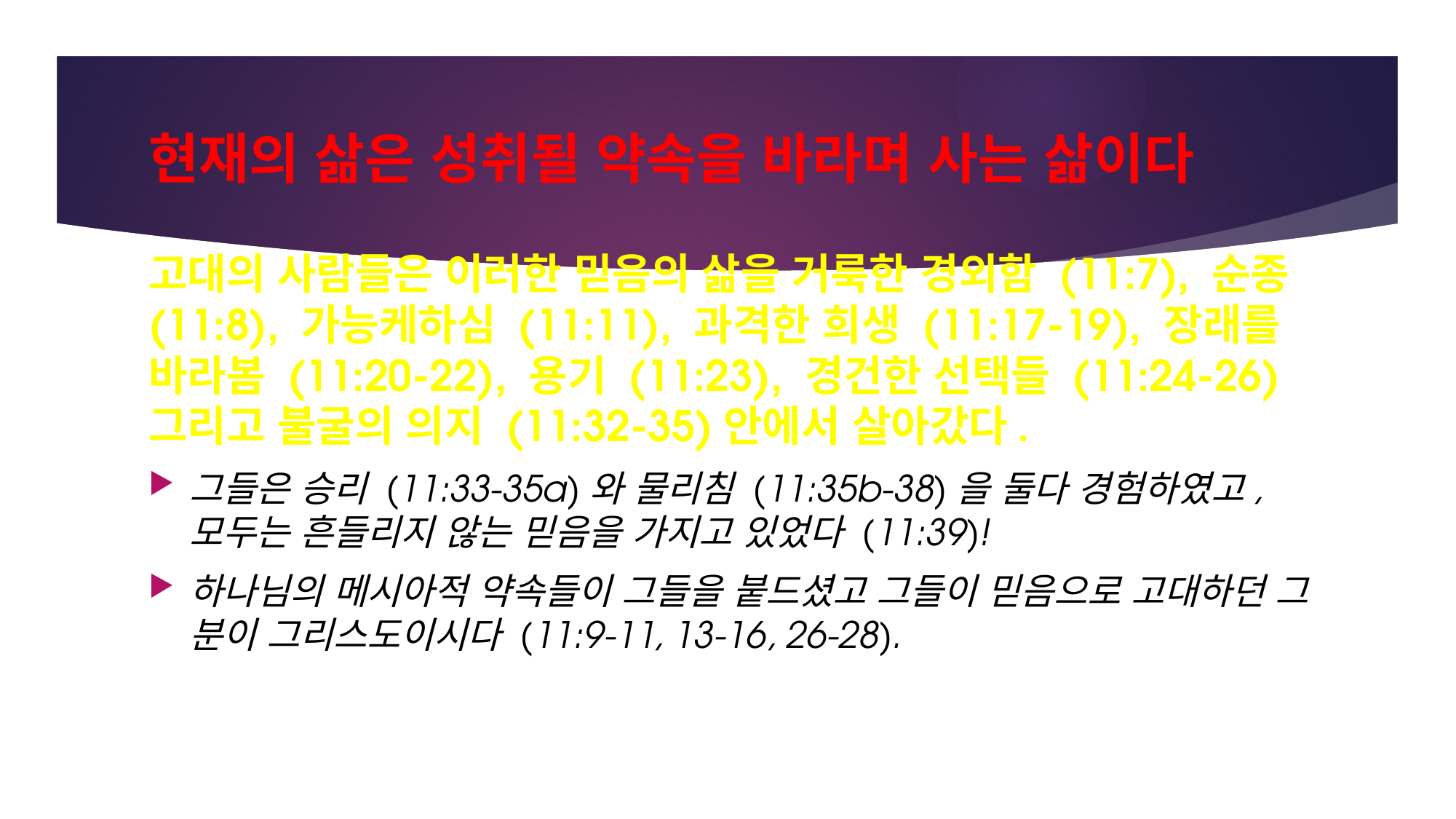

# 현재의 삶은 성취될 약속을 바라며 사는 삶이다
고대의 사람들은 이러한 믿음의 삶을 거룩한 경외함 (11:7), 순종(11:8), 가능케하심 (11:11), 과격한 희생 (11:17-19), 장래를 바라봄 (11:20-22), 용기 (11:23), 경건한 선택들 (11:24-26) 그리고 불굴의 의지 (11:32-35)안에서 살아갔다.
그들은 승리 (11:33-35a)와 물리침 (11:35b-38)을 둘다 경험하였고, 모두는 흔들리지 않는 믿음을 가지고 있었다 (11:39)!
하나님의 메시아적 약속들이 그들을 붙드셨고 그들이 믿음으로 고대하던 그 분이 그리스도이시다 (11:9-11, 13-16, 26-28).